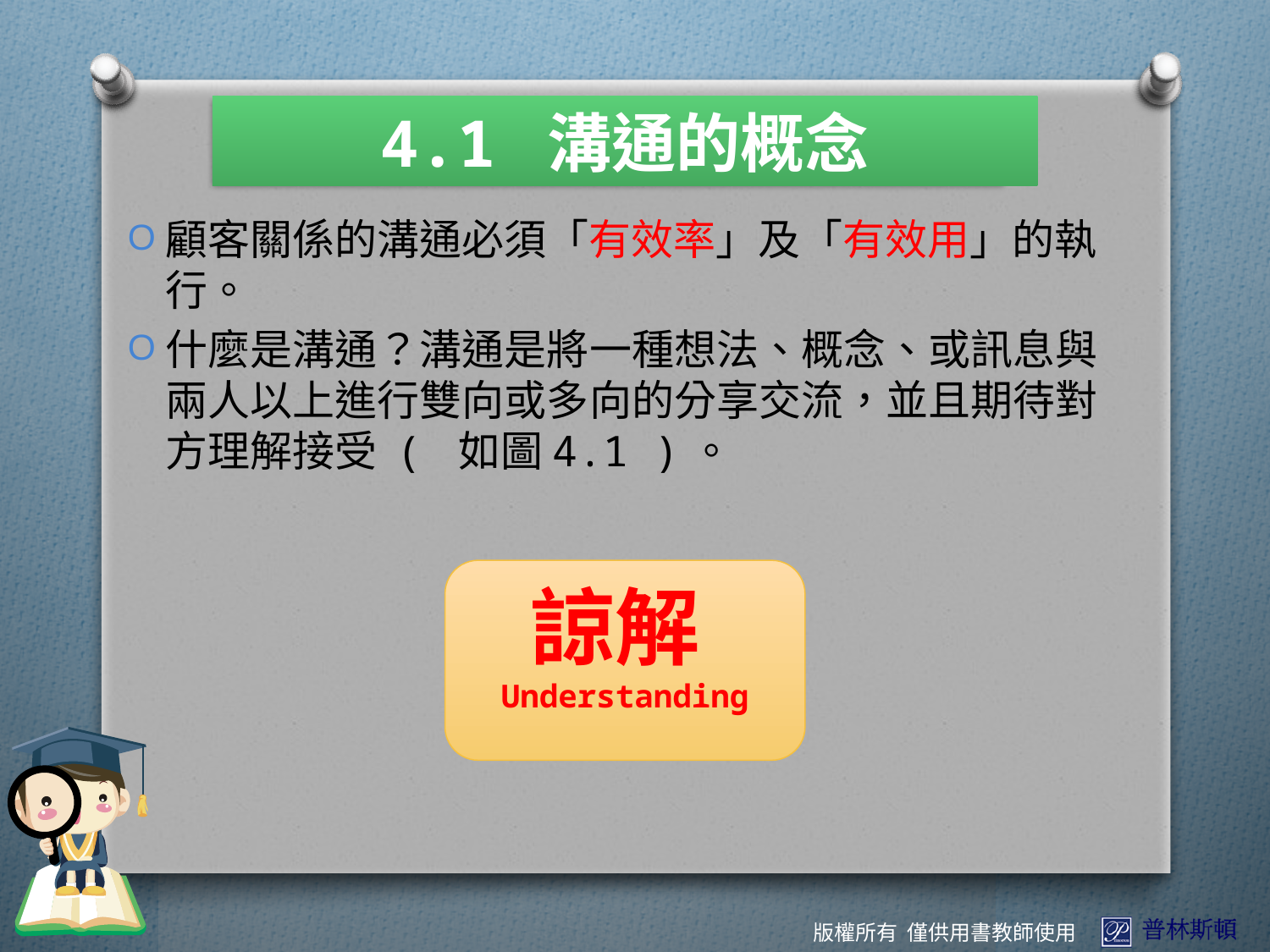

4.1 溝通的概念
顧客關係的溝通必須「有效率」及「有效用」的執行。
什麼是溝通？溝通是將一種想法、概念、或訊息與兩人以上進行雙向或多向的分享交流，並且期待對方理解接受 ( 如圖4.1 )。
諒解Understanding